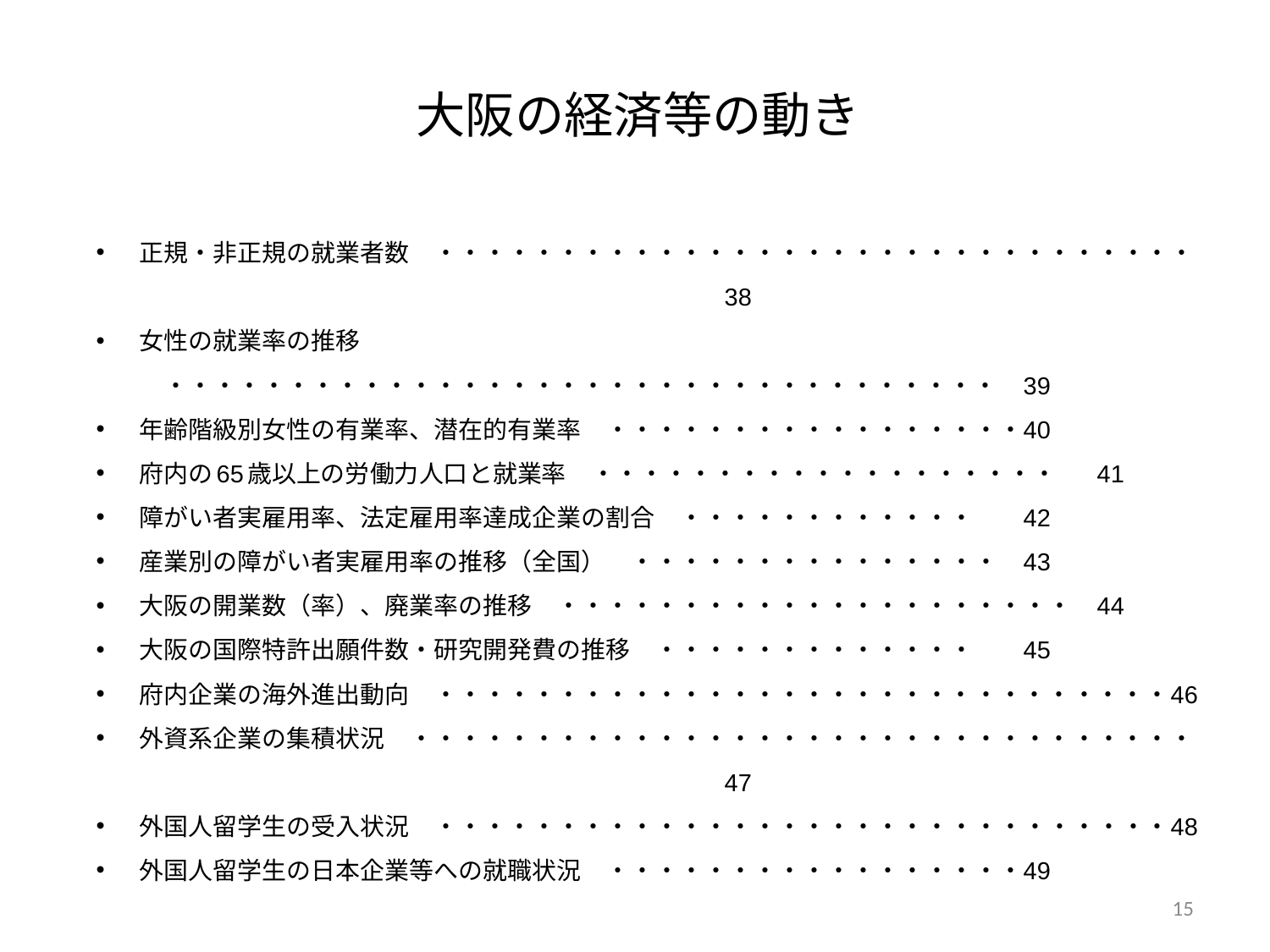

# 大阪の経済等の動き

正規・非正規の就業者数　・・・・・・・・・・・・・・・・・・・・・・・・・・・・・・・		38
女性の就業率の推移　・・・・・・・・・・・・・・・・・・・・・・・・・・・・・・・・・・		39
年齢階級別女性の有業率、潜在的有業率　・・・・・・・・・・・・・・・・・		40
府内の65歳以上の労働力人口と就業率　・・・・・・・・・・・・・・・・・・・		41
障がい者実雇用率、法定雇用率達成企業の割合　・・・・・・・・・・・・		42
産業別の障がい者実雇用率の推移（全国）　・・・・・・・・・・・・・・・		43
大阪の開業数（率）、廃業率の推移　・・・・・・・・・・・・・・・・・・・・・		44
大阪の国際特許出願件数・研究開発費の推移　・・・・・・・・・・・・・		45
府内企業の海外進出動向　・・・・・・・・・・・・・・・・・・・・・・・・・・・・・・		46
外資系企業の集積状況　・・・・・・・・・・・・・・・・・・・・・・・・・・・・・・・・		47
外国人留学生の受入状況　・・・・・・・・・・・・・・・・・・・・・・・・・・・・・・		48
外国人留学生の日本企業等への就職状況　・・・・・・・・・・・・・・・・・		49
15